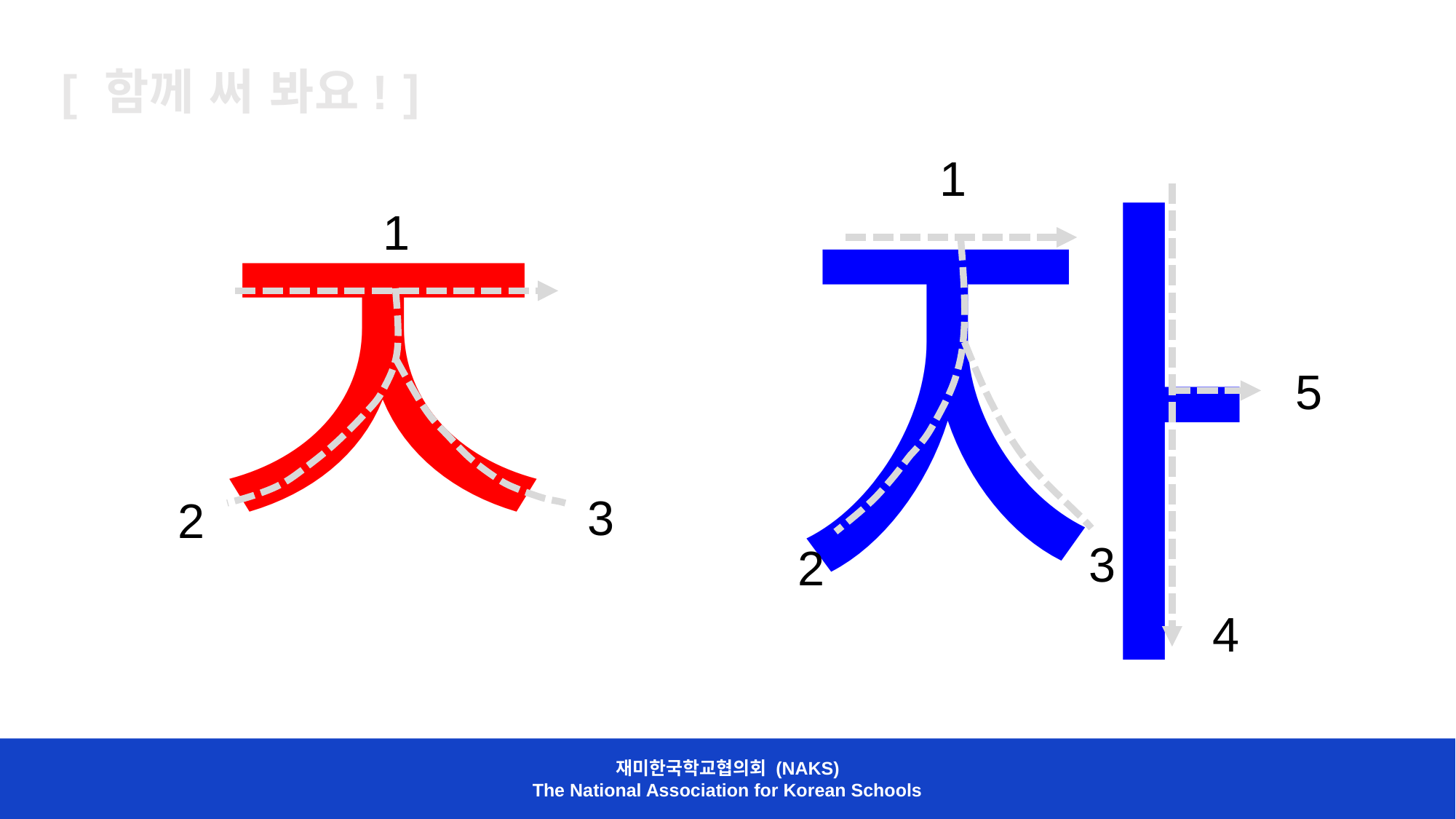

[ 함께 써 봐요! ]
ㅈ
자
1
1

5

3
2
3
2
4
재미한국학교협의회 (NAKS)
The National Association for Korean Schools